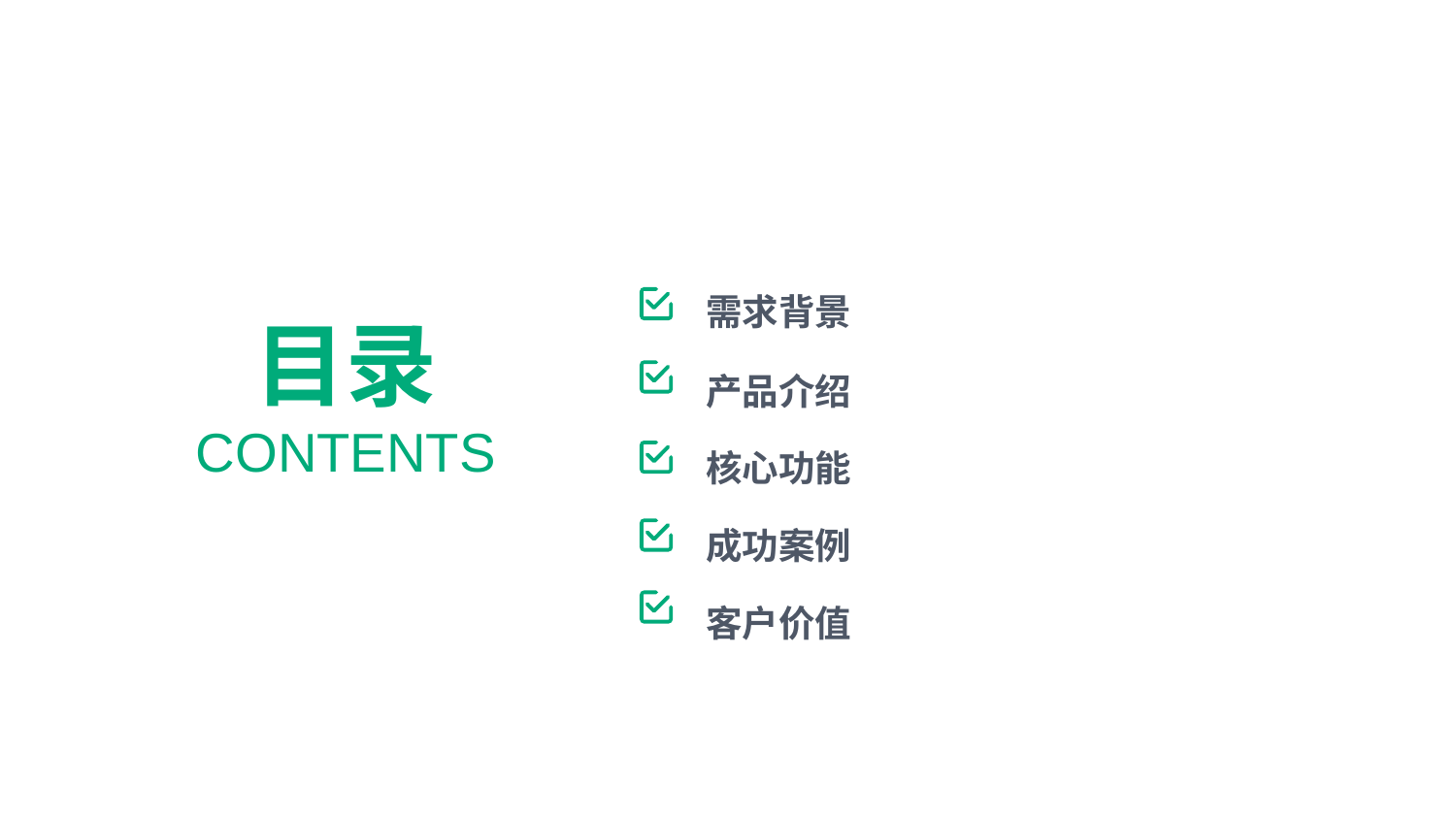

需求背景
 01—a

目录
CONTENTS
产品介绍

核心功能

成功案例

客户价值